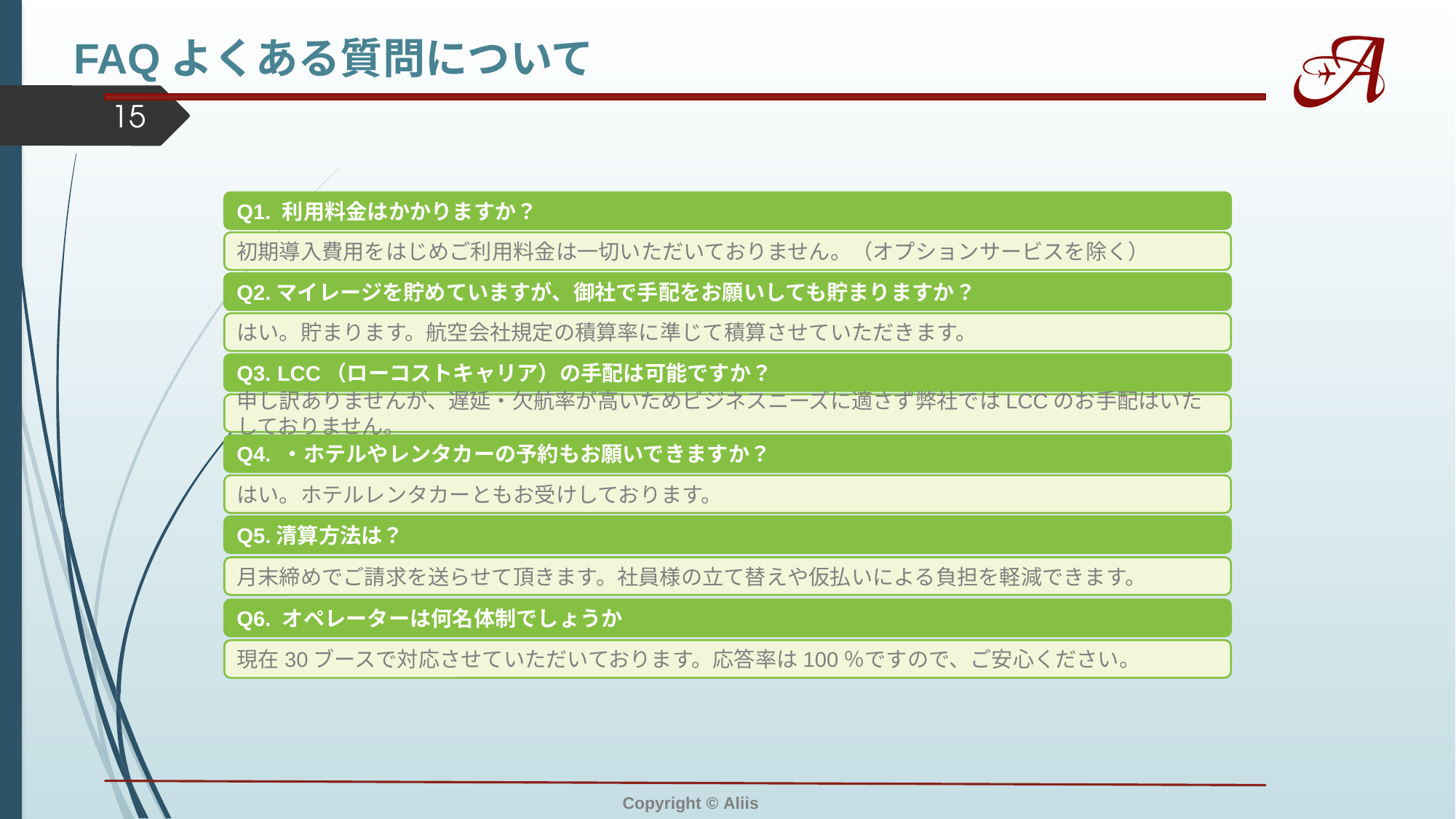

FAQよくある質問について
15
Q1. 利用料金はかかりますか？
Q2.マイレージを貯めていますが、御社で手配をお願いしても貯まりますか？
はい。貯まります。航空会社規定の積算率に準じて積算させていただきます。
Q3. LCC（ローコストキャリア）の手配は可能ですか？
申し訳ありませんが、遅延・欠航率が高いためビジネスニーズに適さず弊社ではLCCのお手配はいたしておりません。
Q4. ・ホテルやレンタカーの予約もお願いできますか？
はい。ホテルレンタカーともお受けしております。
Q5.清算方法は？
月末締めでご請求を送らせて頂きます。社員様の立て替えや仮払いによる負担を軽減できます。
Q6. オペレーターは何名体制でしょうか
現在30ブースで対応させていただいております。応答率は100％ですので、ご安心ください。
初期導入費用をはじめご利用料金は一切いただいておりません。（オプションサービスを除く）